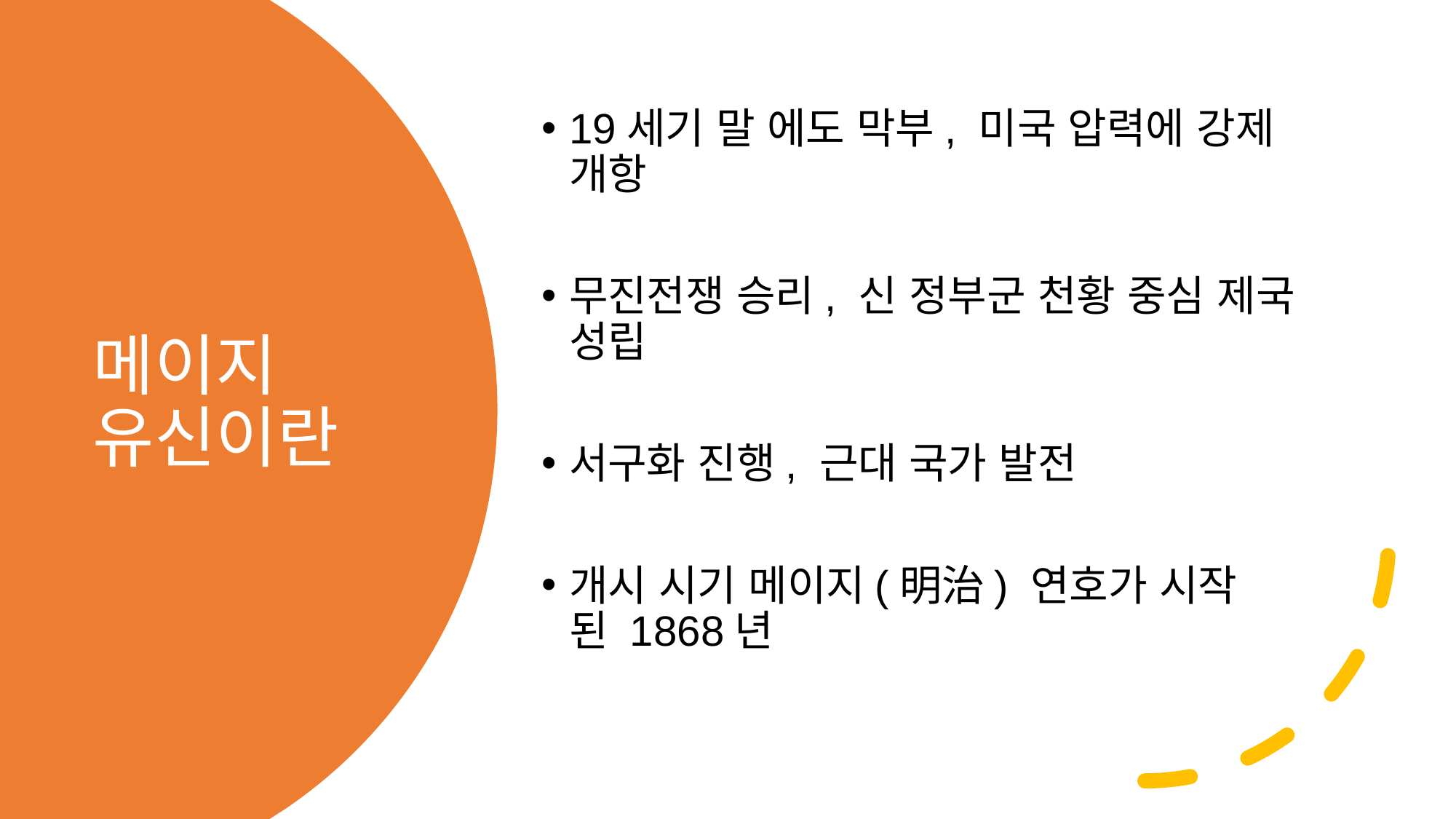

19세기 말 에도 막부, 미국 압력에 강제 개항

무진전쟁 승리, 신 정부군 천황 중심 제국 성립

서구화 진행, 근대 국가 발전

개시 시기 메이지(明治) 연호가 시작된 1868년
# 메이지 유신이란